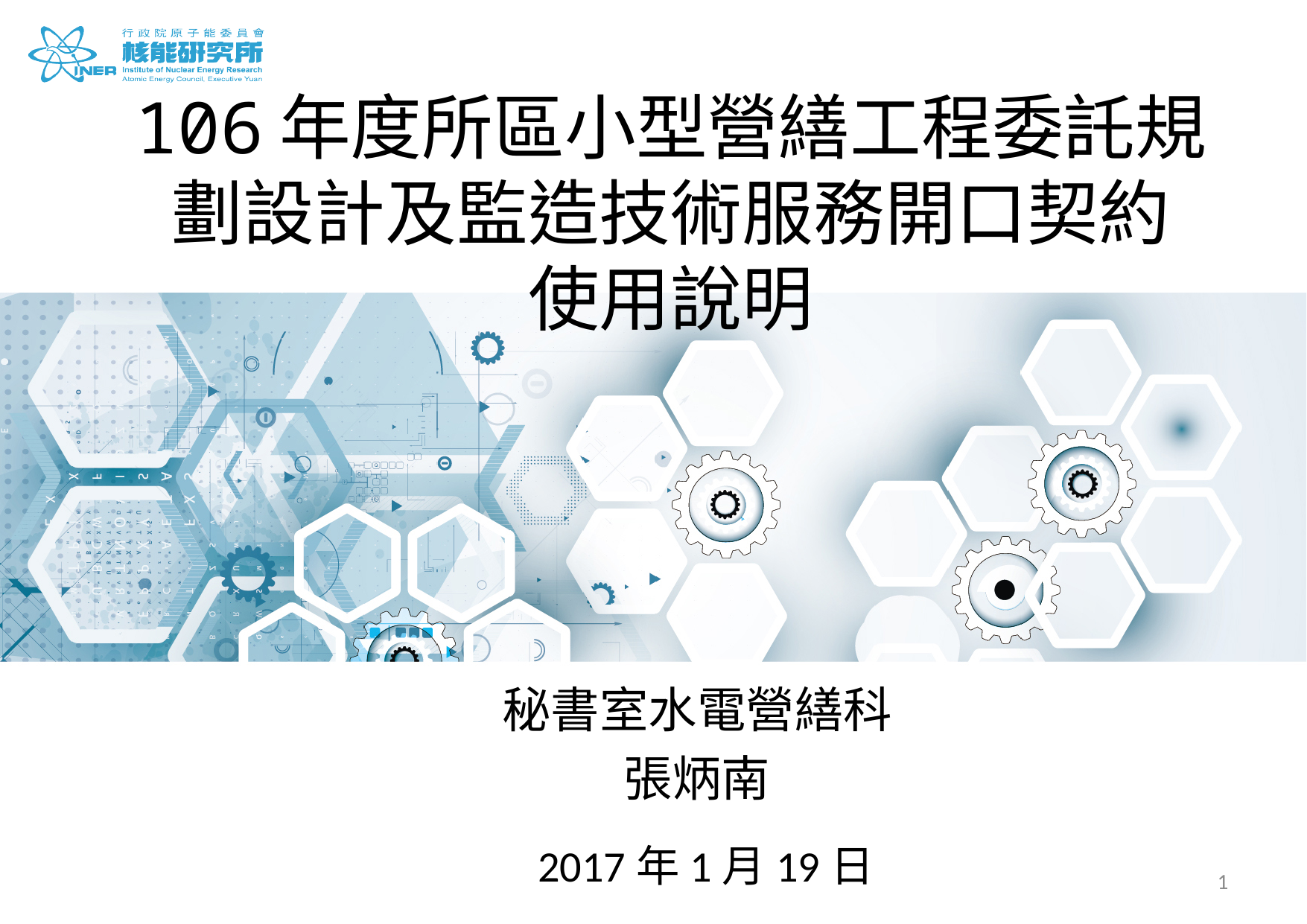

# 106年度所區小型營繕工程委託規劃設計及監造技術服務開口契約 使用說明
秘書室水電營繕科
張炳南
2017年1月19日
1